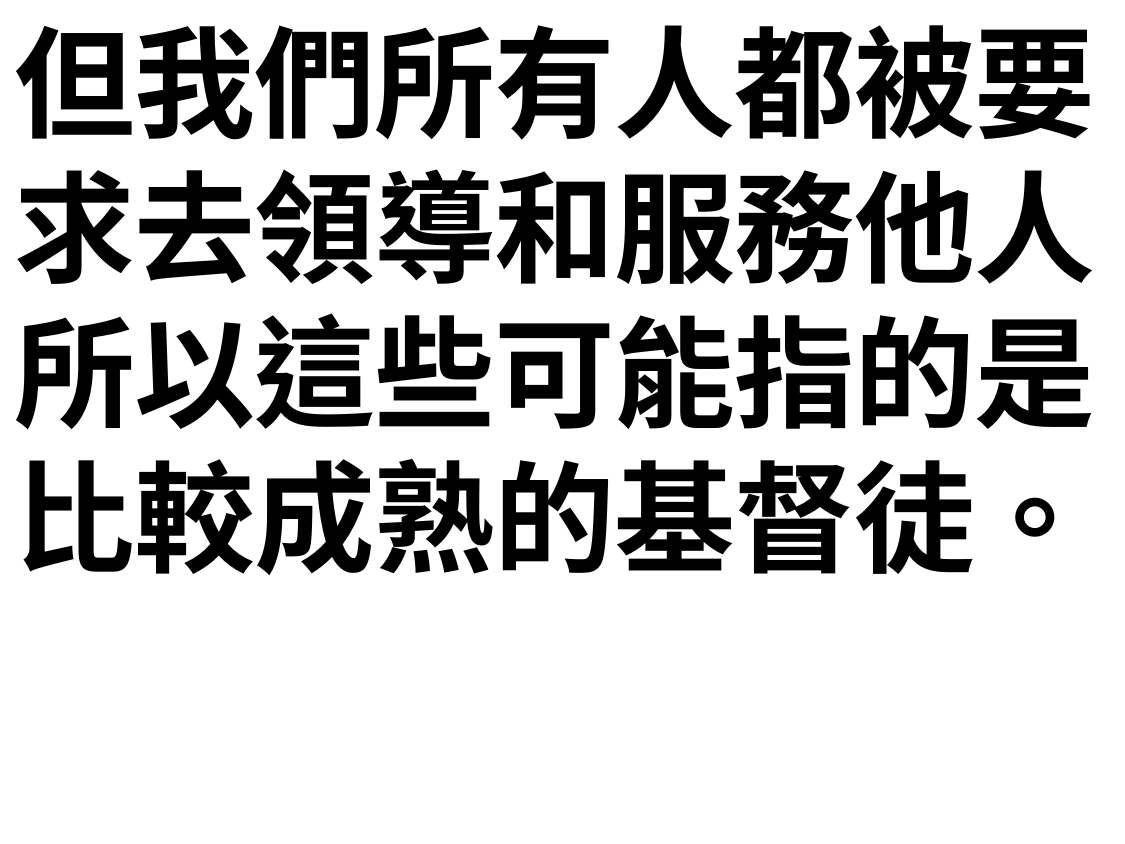

但我們所有人都被要求去領導和服務他人,所以這些可能指的是比較成熟的基督徒。